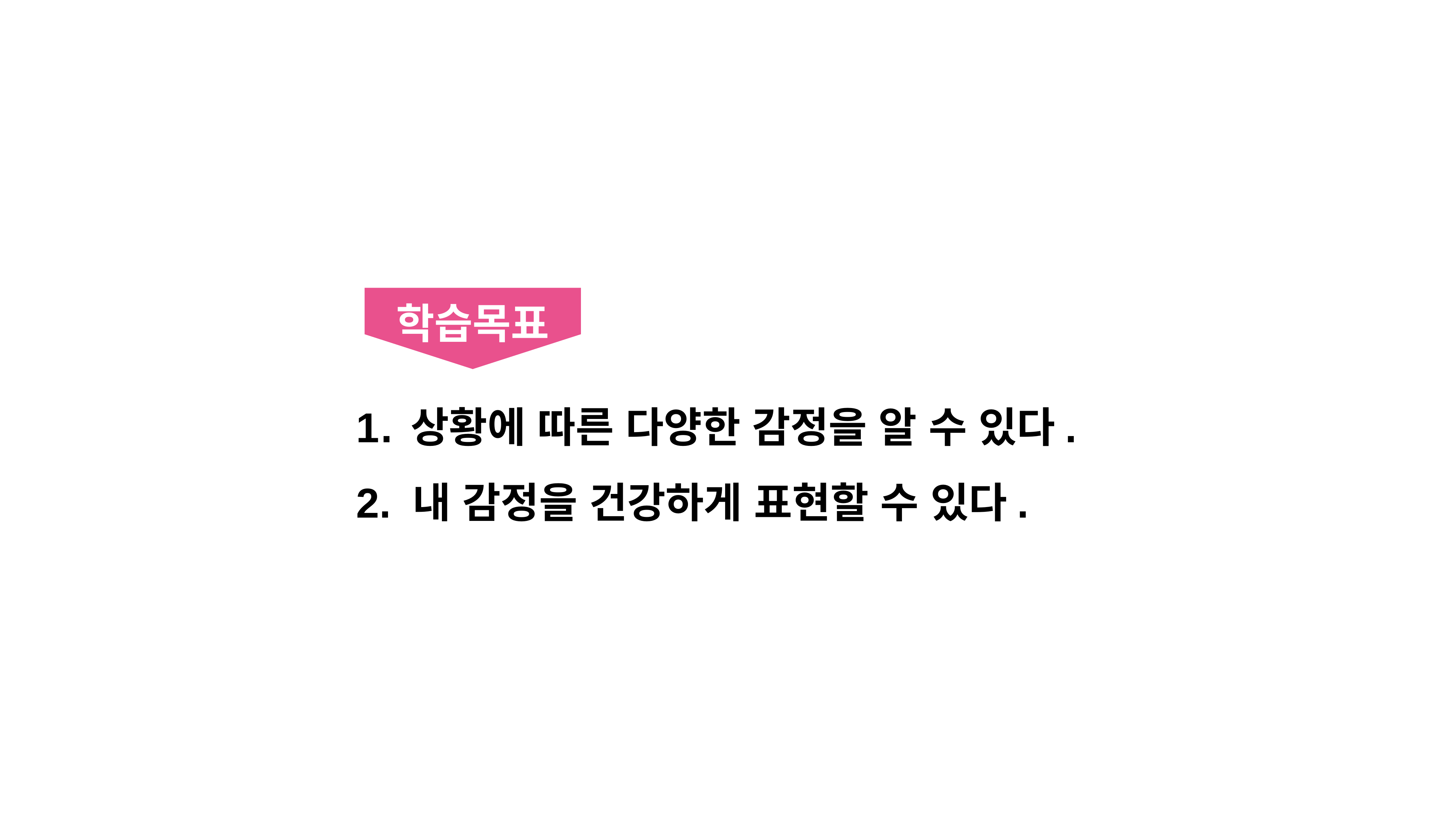

학습목표
상황에 따른 다양한 감정을 알 수 있다.
2. 내 감정을 건강하게 표현할 수 있다.